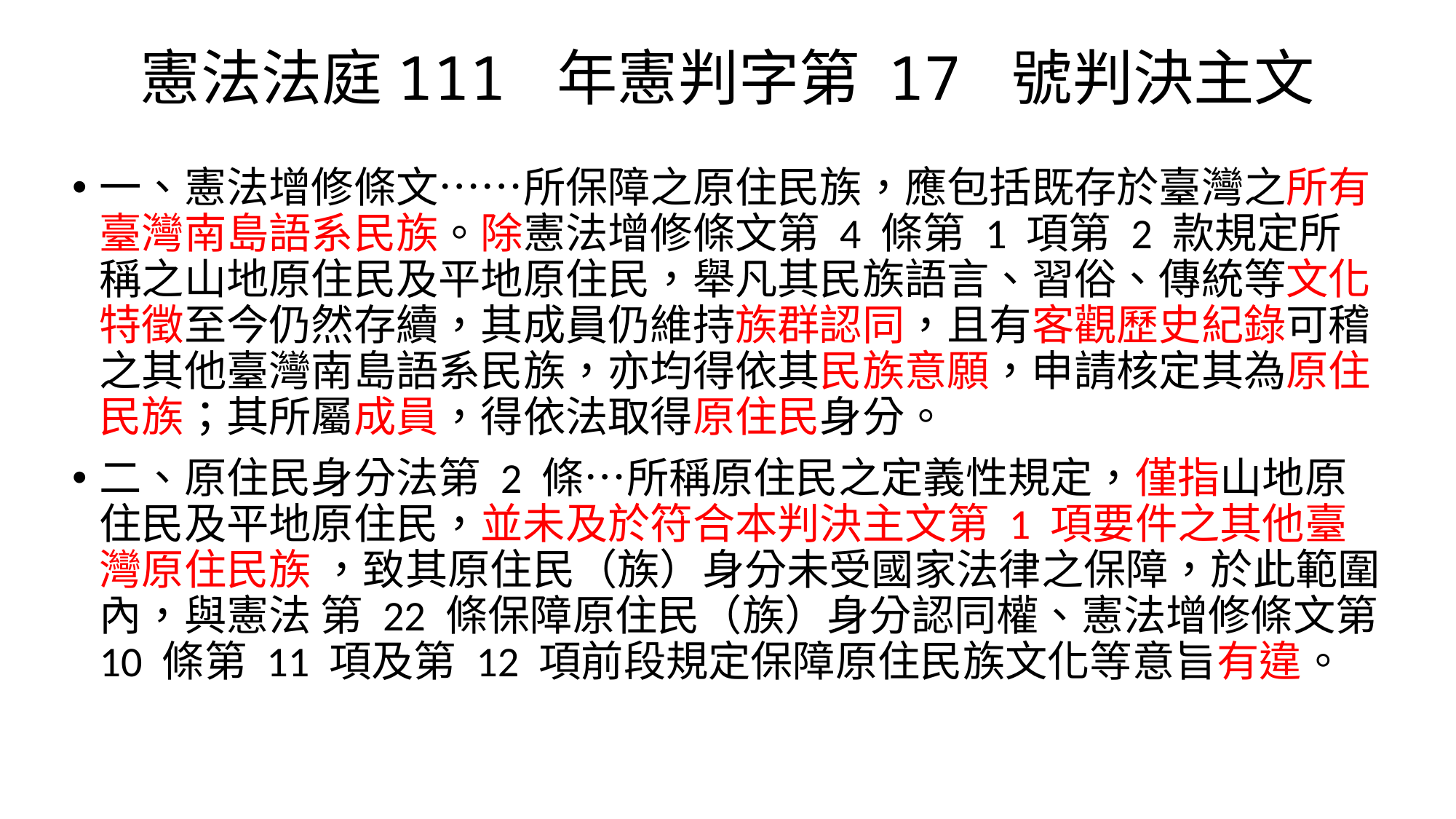

# 憲法法庭111 年憲判字第 17 號判決主文
一、憲法增修條文……所保障之原住民族，應包括既存於臺灣之所有臺灣南島語系民族。除憲法增修條文第 4 條第 1 項第 2 款規定所稱之山地原住民及平地原住民，舉凡其民族語言、習俗、傳統等文化特徵至今仍然存續，其成員仍維持族群認同，且有客觀歷史紀錄可稽之其他臺灣南島語系民族，亦均得依其民族意願，申請核定其為原住民族；其所屬成員，得依法取得原住民身分。
二、原住民身分法第 2 條…所稱原住民之定義性規定，僅指山地原住民及平地原住民，並未及於符合本判決主文第 1 項要件之其他臺灣原住民族 ，致其原住民（族）身分未受國家法律之保障，於此範圍內，與憲法 第 22 條保障原住民（族）身分認同權、憲法增修條文第 10 條第 11 項及第 12 項前段規定保障原住民族文化等意旨有違。